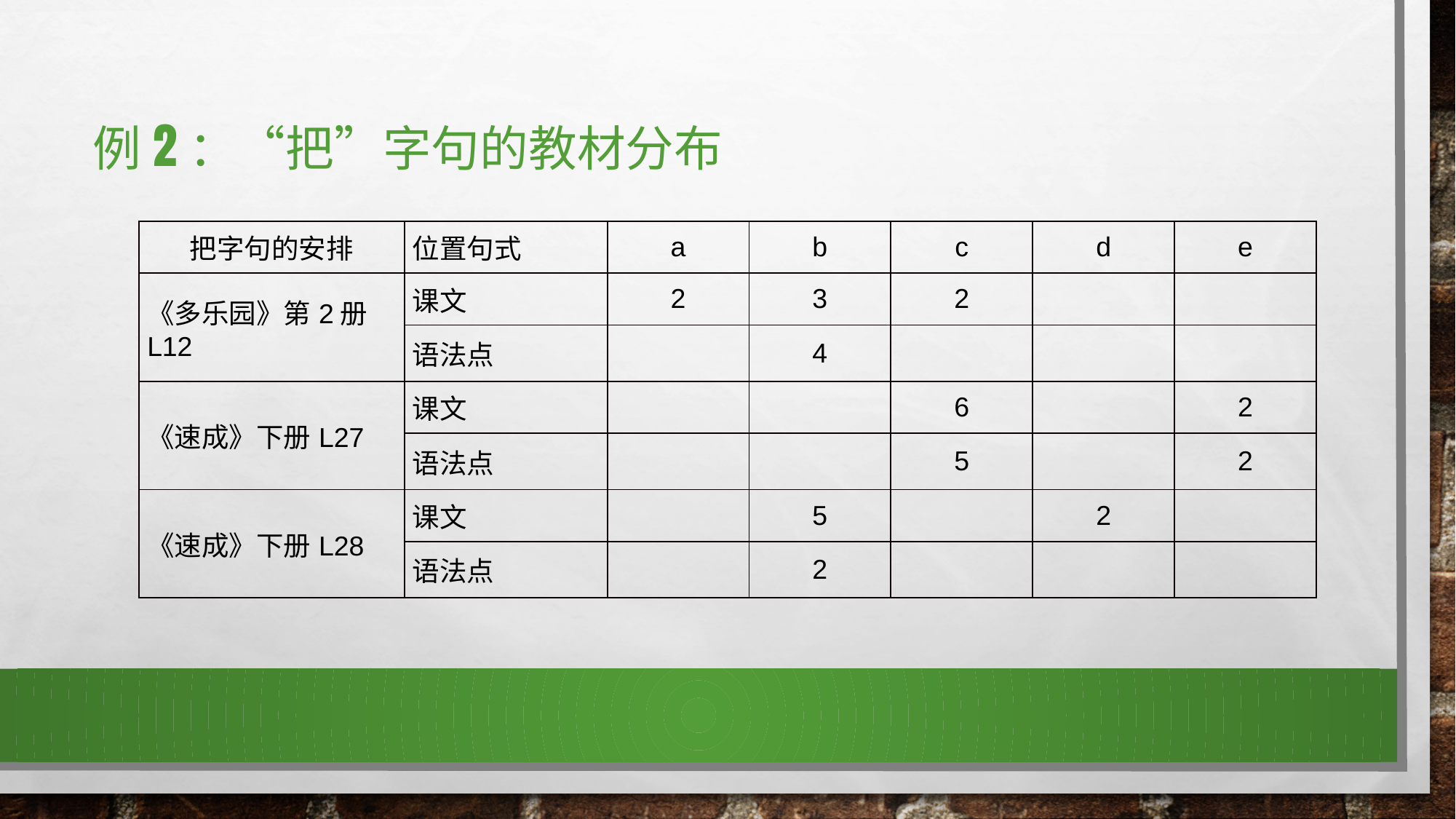

# 例2：“把”字句的教材分布
| 把字句的安排 | 位置句式 | a | b | c | d | e |
| --- | --- | --- | --- | --- | --- | --- |
| 《多乐园》第2册L12 | 课文 | 2 | 3 | 2 |  |  |
|  | 语法点 |  | 4 |  |  |  |
| 《速成》下册L27 | 课文 |  |  | 6 |  | 2 |
|  | 语法点 |  |  | 5 |  | 2 |
| 《速成》下册L28 | 课文 |  | 5 |  | 2 |  |
|  | 语法点 |  | 2 |  |  |  |